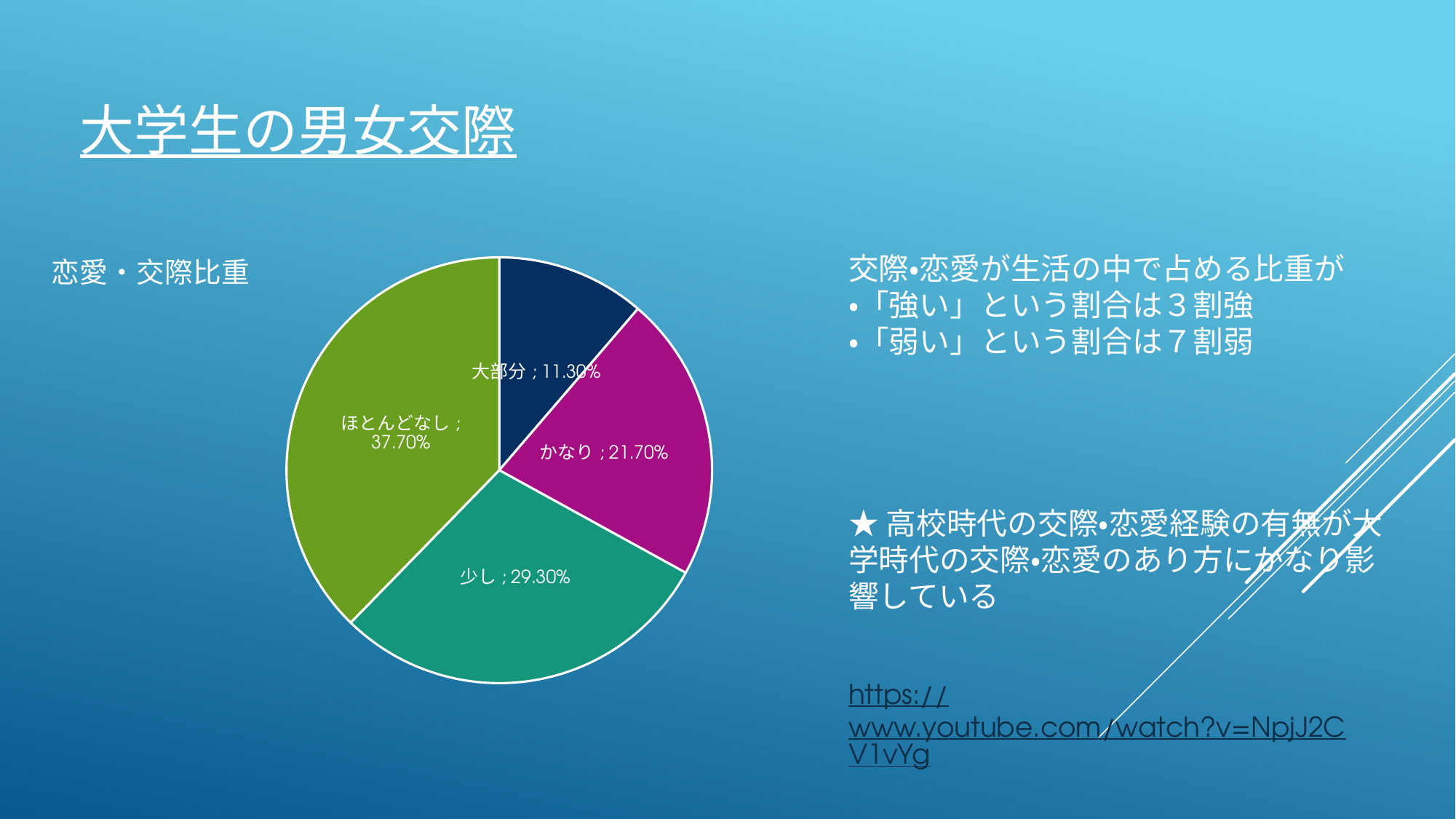

# 大学生の男女交際

### Chart:

| Category | 恋愛・交際比重 |
|---|---|
| 大部分 | 0.113 |
| かなり | 0.217 |
| 少し | 0.293 |
| ほとんどなし | 0.377 |
交際・恋愛が生活の中で占める比重が
・「強い」という割合は３割強
・「弱い」という割合は７割弱

★高校時代の交際・恋愛経験の有無が大学時代の交際・恋愛のあり方にかなり影響している
https://www.youtube.com/watch?v=NpjJ2CV1vYg